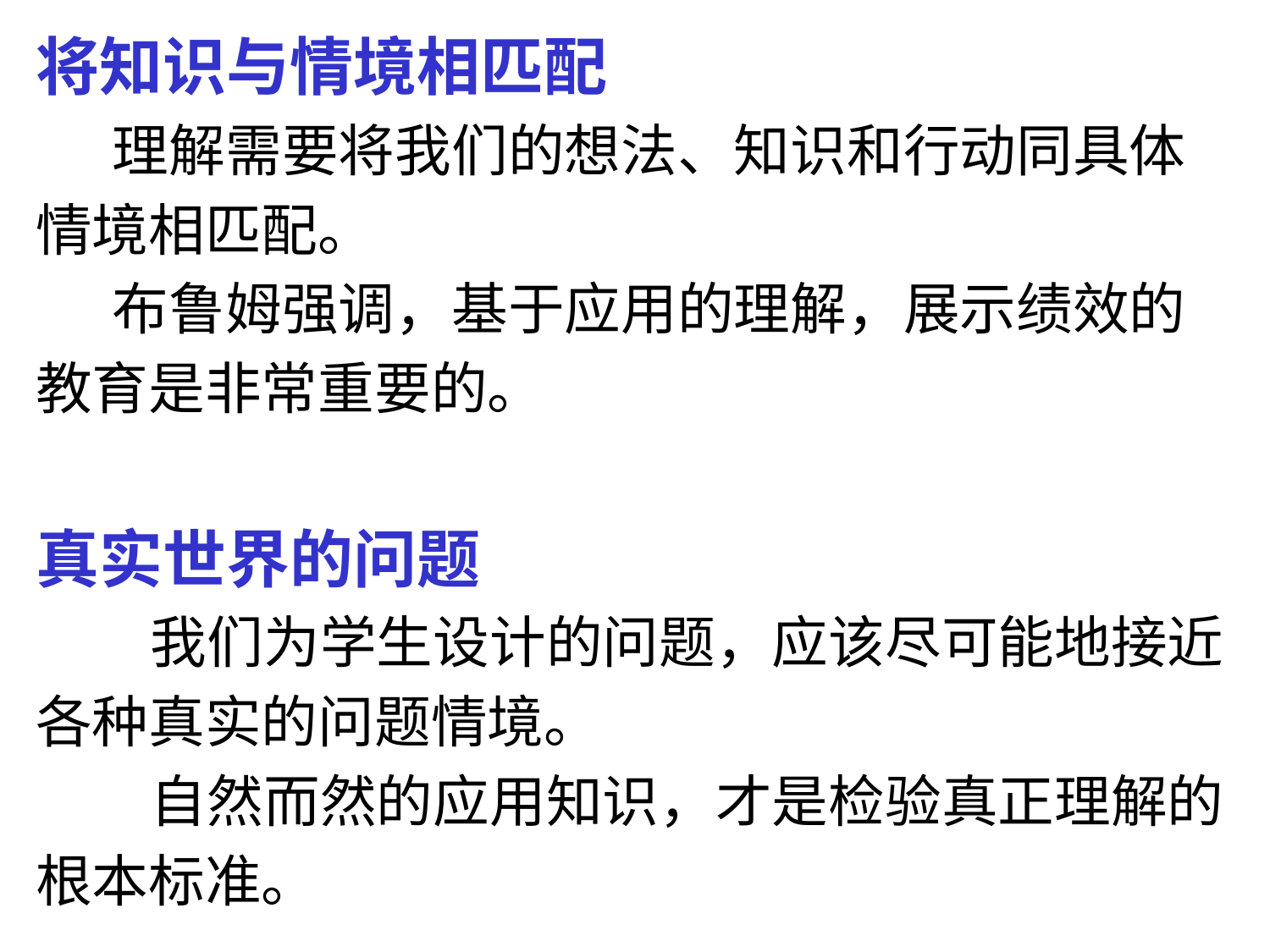

将知识与情境相匹配
     理解需要将我们的想法、知识和行动同具体情境相匹配。
     布鲁姆强调，基于应用的理解，展示绩效的教育是非常重要的。

真实世界的问题
        我们为学生设计的问题，应该尽可能地接近各种真实的问题情境。
        自然而然的应用知识，才是检验真正理解的根本标准。